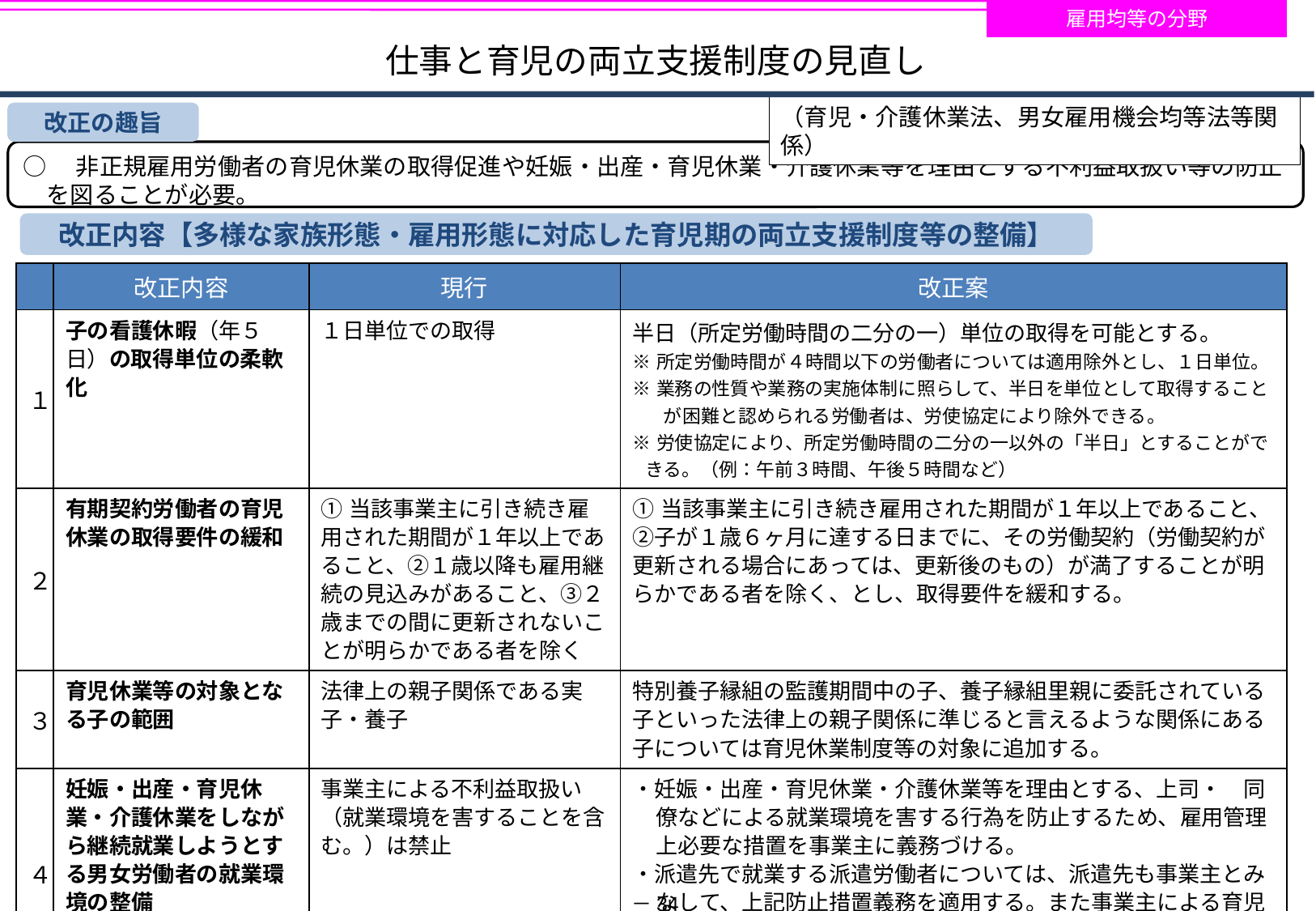

雇用均等の分野

# 仕事と育児の両立支援制度の見直し

（育児・介護休業法、男女雇用機会均等法等関係）
改正の趣旨

○　非正規雇用労働者の育児休業の取得促進や妊娠・出産・育児休業・介護休業等を理由とする不利益取扱い等の防止を図ることが必要。
改正内容【多様な家族形態・雇用形態に対応した育児期の両立支援制度等の整備】
|  | 改正内容 | 現行 | 改正案 |
| --- | --- | --- | --- |
| １ | 子の看護休暇（年５日）の取得単位の柔軟化 | １日単位での取得 | 半日（所定労働時間の二分の一）単位の取得を可能とする。 ※所定労働時間が４時間以下の労働者については適用除外とし、１日単位。 ※業務の性質や業務の実施体制に照らして、半日を単位として取得すること　が困難と認められる労働者は、労使協定により除外できる。　　 ※労使協定により、所定労働時間の二分の一以外の「半日」とすることができる。（例：午前３時間、午後５時間など） |
| ２ | 有期契約労働者の育児休業の取得要件の緩和 | ①当該事業主に引き続き雇用された期間が１年以上であること、②１歳以降も雇用継続の見込みがあること、③２歳までの間に更新されないことが明らかである者を除く | ①当該事業主に引き続き雇用された期間が１年以上であること、②子が１歳６ヶ月に達する日までに、その労働契約（労働契約が更新される場合にあっては、更新後のもの）が満了することが明らかである者を除く、とし、取得要件を緩和する。 |
| ３ | 育児休業等の対象となる子の範囲 | 法律上の親子関係である実子・養子 | 特別養子縁組の監護期間中の子、養子縁組里親に委託されている子といった法律上の親子関係に準じると言えるような関係にある子については育児休業制度等の対象に追加する。 |
| ４ | 妊娠・出産・育児休業・介護休業をしながら継続就業しようとする男女労働者の就業環境の整備 | 事業主による不利益取扱い（就業環境を害することを含む。）は禁止 | ・妊娠・出産・育児休業・介護休業等を理由とする、上司・　同僚などによる就業環境を害する行為を防止するため、雇用管理上必要な措置を事業主に義務づける。 ・派遣先で就業する派遣労働者については、派遣先も事業主とみなして、上記防止措置義務を適用する。また事業主による育児休業等の取得等を理由とする不利益取扱いの禁止規定を派遣先にも適用する。 |
－34－